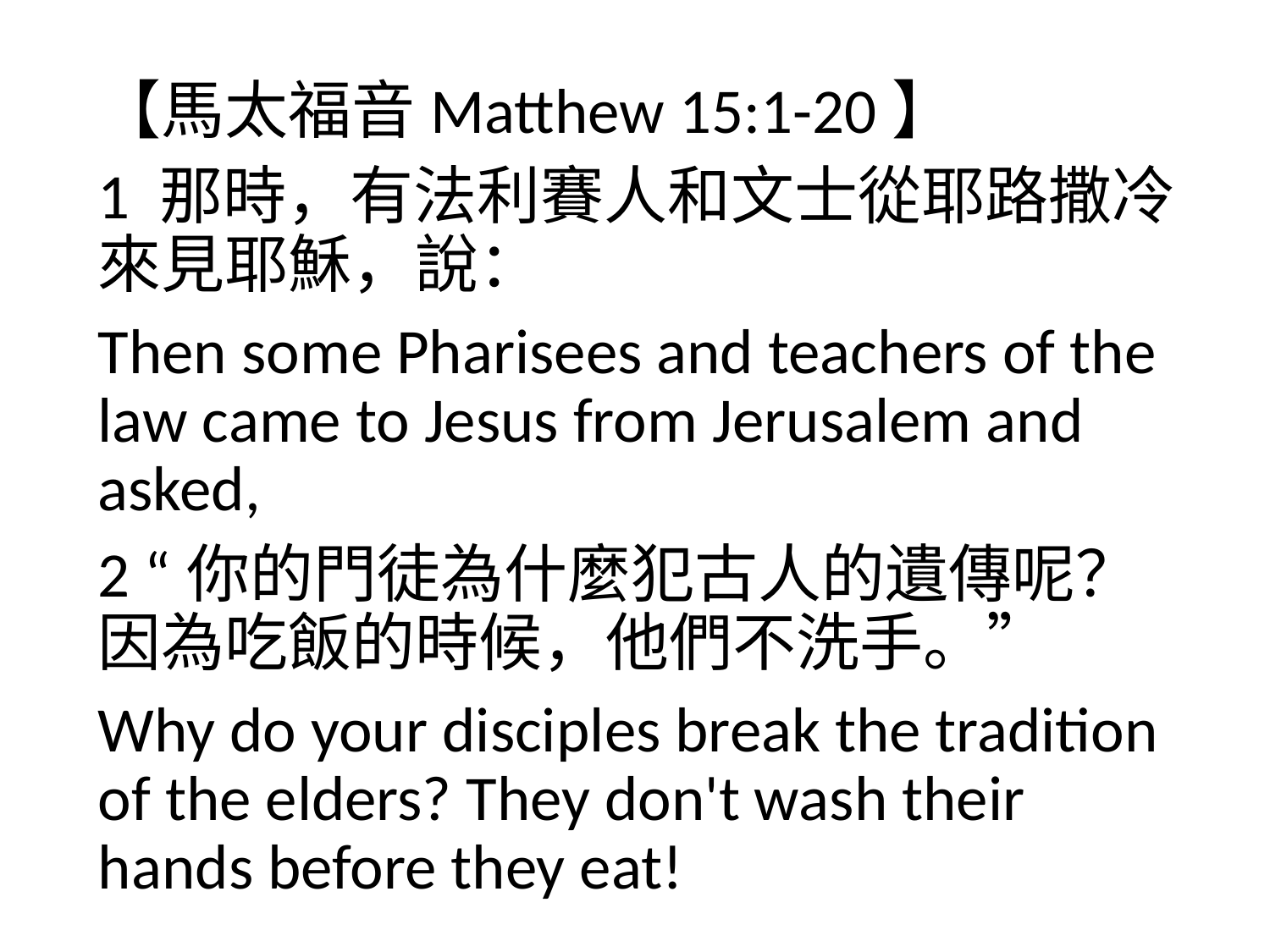

【馬太福音Matthew 15:1-20】
1 那時，有法利賽人和文士從耶路撒冷來見耶穌，說：
Then some Pharisees and teachers of the law came to Jesus from Jerusalem and asked,
2 “你的門徒為什麼犯古人的遺傳呢？因為吃飯的時候，他們不洗手。”
Why do your disciples break the tradition of the elders? They don't wash their hands before they eat!